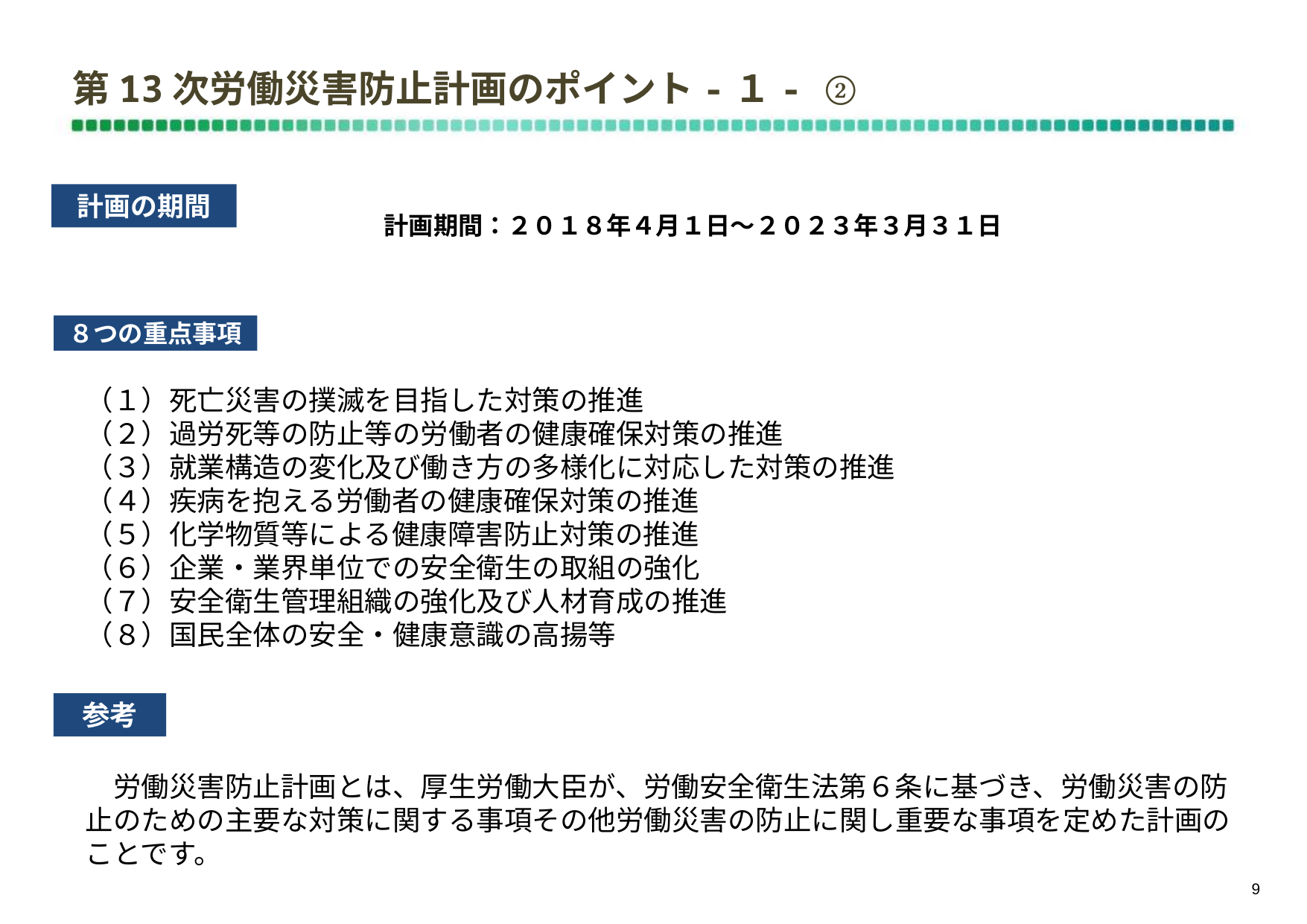

# 第13次労働災害防止計画のポイント-１- ②
計画の期間
計画期間：２０１８年４月１日～２０２３年３月３１日
８つの重点事項
（１）死亡災害の撲滅を目指した対策の推進
（２）過労死等の防止等の労働者の健康確保対策の推進
（３）就業構造の変化及び働き方の多様化に対応した対策の推進
（４）疾病を抱える労働者の健康確保対策の推進
（５）化学物質等による健康障害防止対策の推進
（６）企業・業界単位での安全衛生の取組の強化
（７）安全衛生管理組織の強化及び人材育成の推進
（８）国民全体の安全・健康意識の高揚等
参考
　労働災害防止計画とは、厚生労働大臣が、労働安全衛生法第６条に基づき、労働災害の防止のための主要な対策に関する事項その他労働災害の防止に関し重要な事項を定めた計画のことです。
9